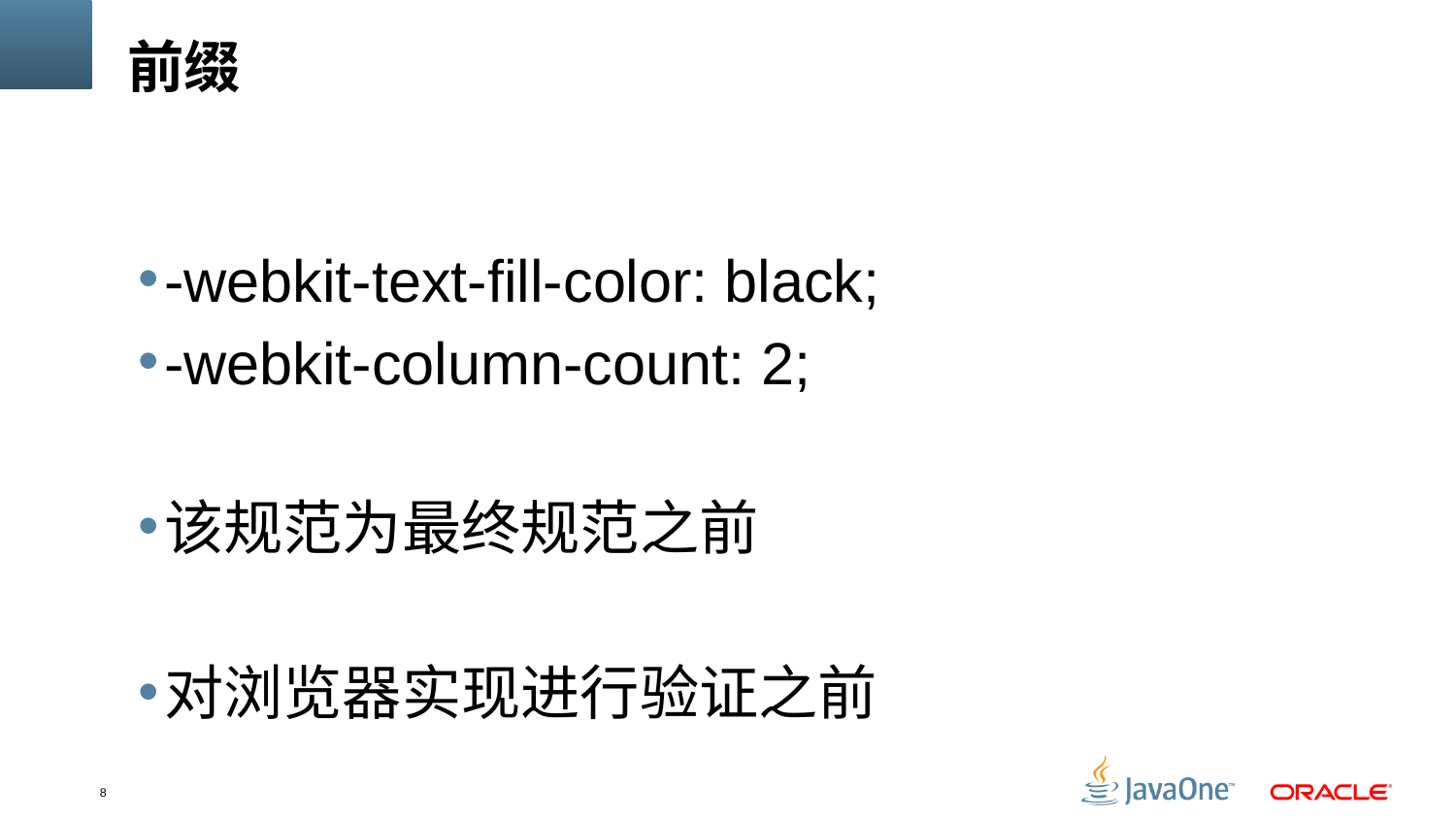

# 前缀

-webkit-text-fill-color: black;
-webkit-column-count: 2;

该规范为最终规范之前

对浏览器实现进行验证之前